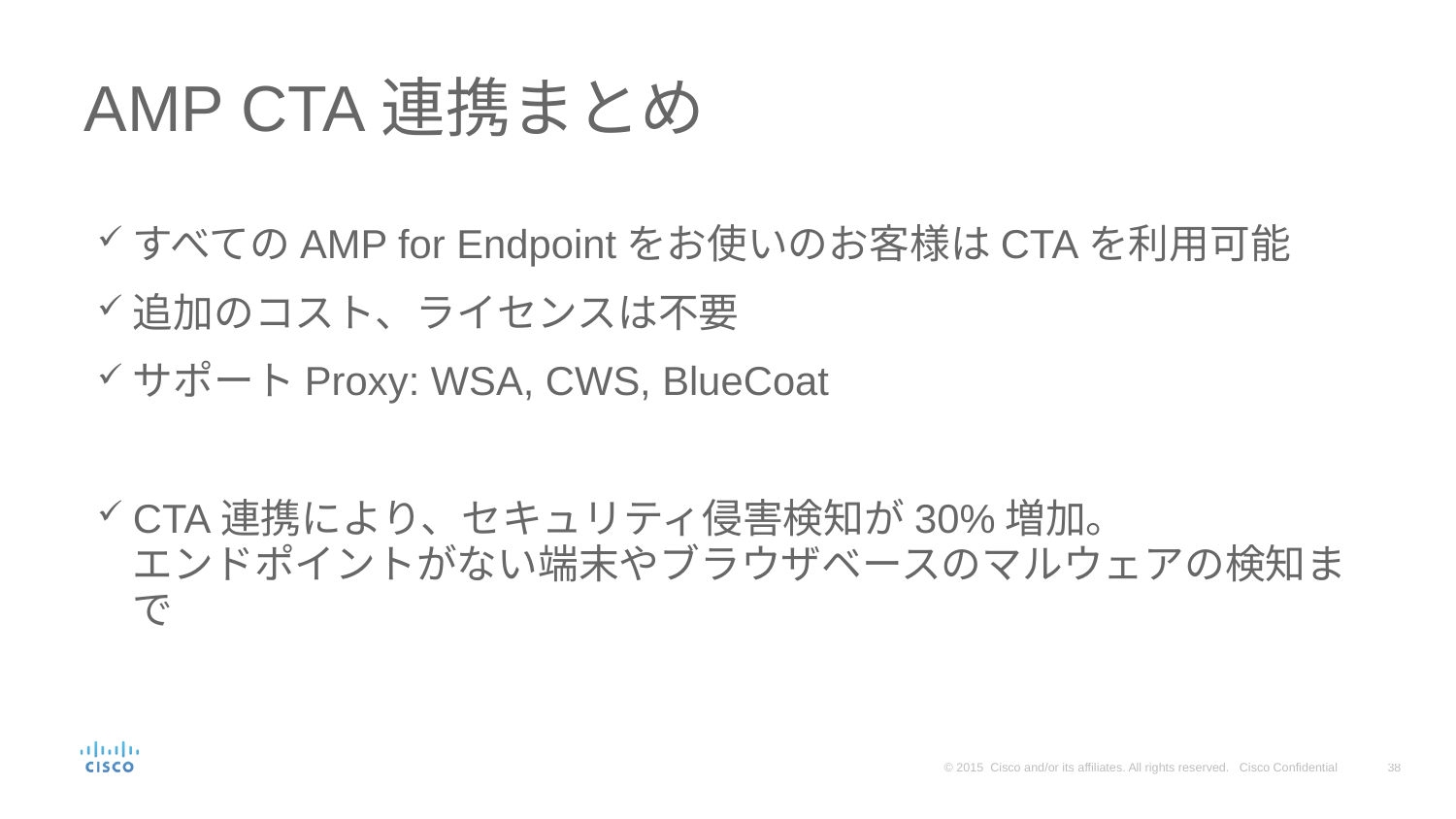

# AMP CTA連携まとめ
すべてのAMP for Endpointをお使いのお客様はCTAを利用可能
追加のコスト、ライセンスは不要
サポートProxy: WSA, CWS, BlueCoat

CTA連携により、セキュリティ侵害検知が30%増加。
エンドポイントがない端末やブラウザベースのマルウェアの検知まで